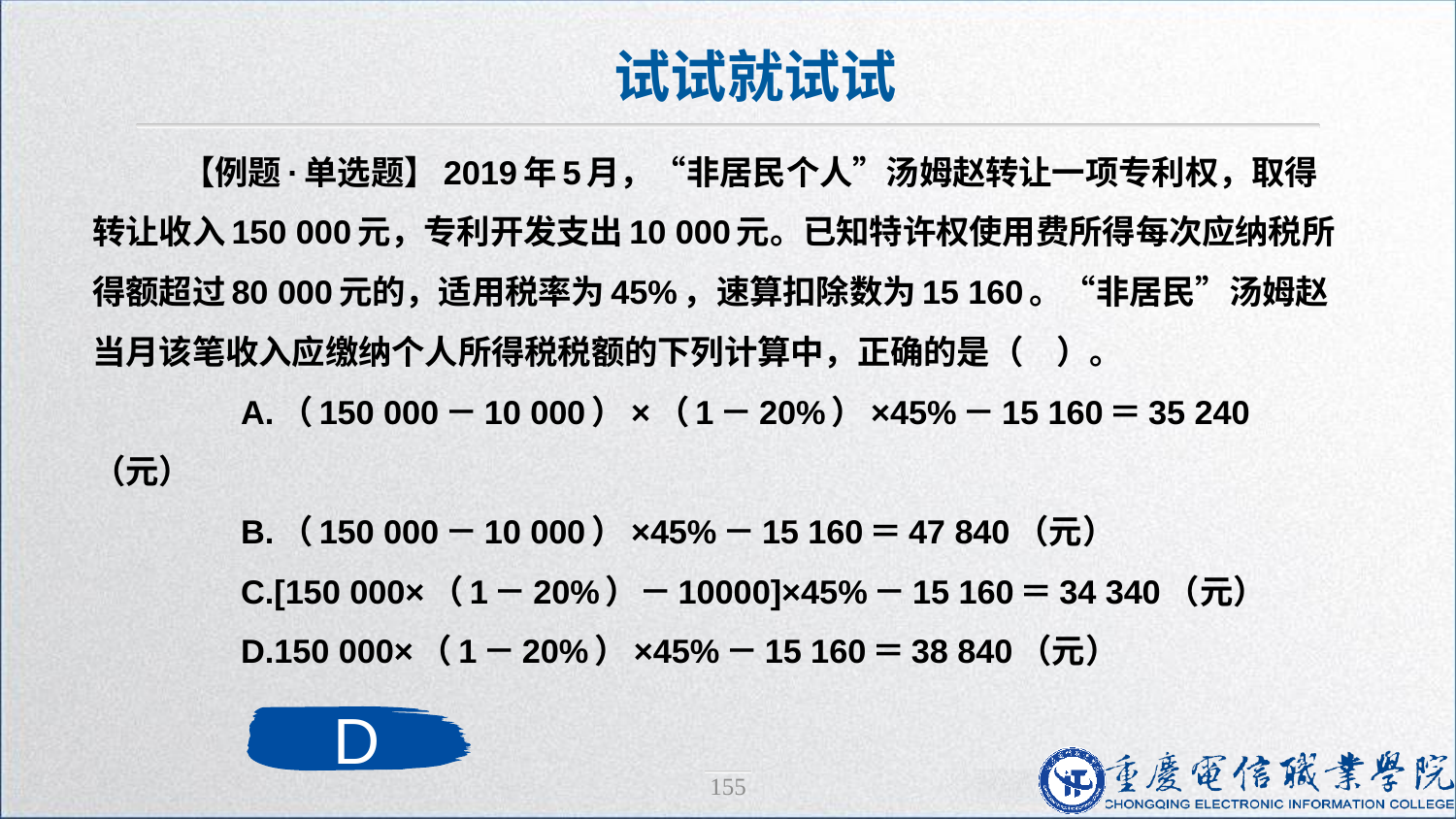

试试就试试
 【例题·单选题】2019年5月，“非居民个人”汤姆赵转让一项专利权，取得转让收入150 000元，专利开发支出10 000元。已知特许权使用费所得每次应纳税所得额超过80 000元的，适用税率为45%，速算扣除数为15 160。“非居民”汤姆赵当月该笔收入应缴纳个人所得税税额的下列计算中，正确的是（　）。
　　A.（150 000－10 000）×（1－20%）×45%－15 160＝35 240（元）
　　B.（150 000－10 000）×45%－15 160＝47 840（元）
　　C.[150 000×（1－20%）－10000]×45%－15 160＝34 340（元）
　　D.150 000×（1－20%）×45%－15 160＝38 840（元）

D
155